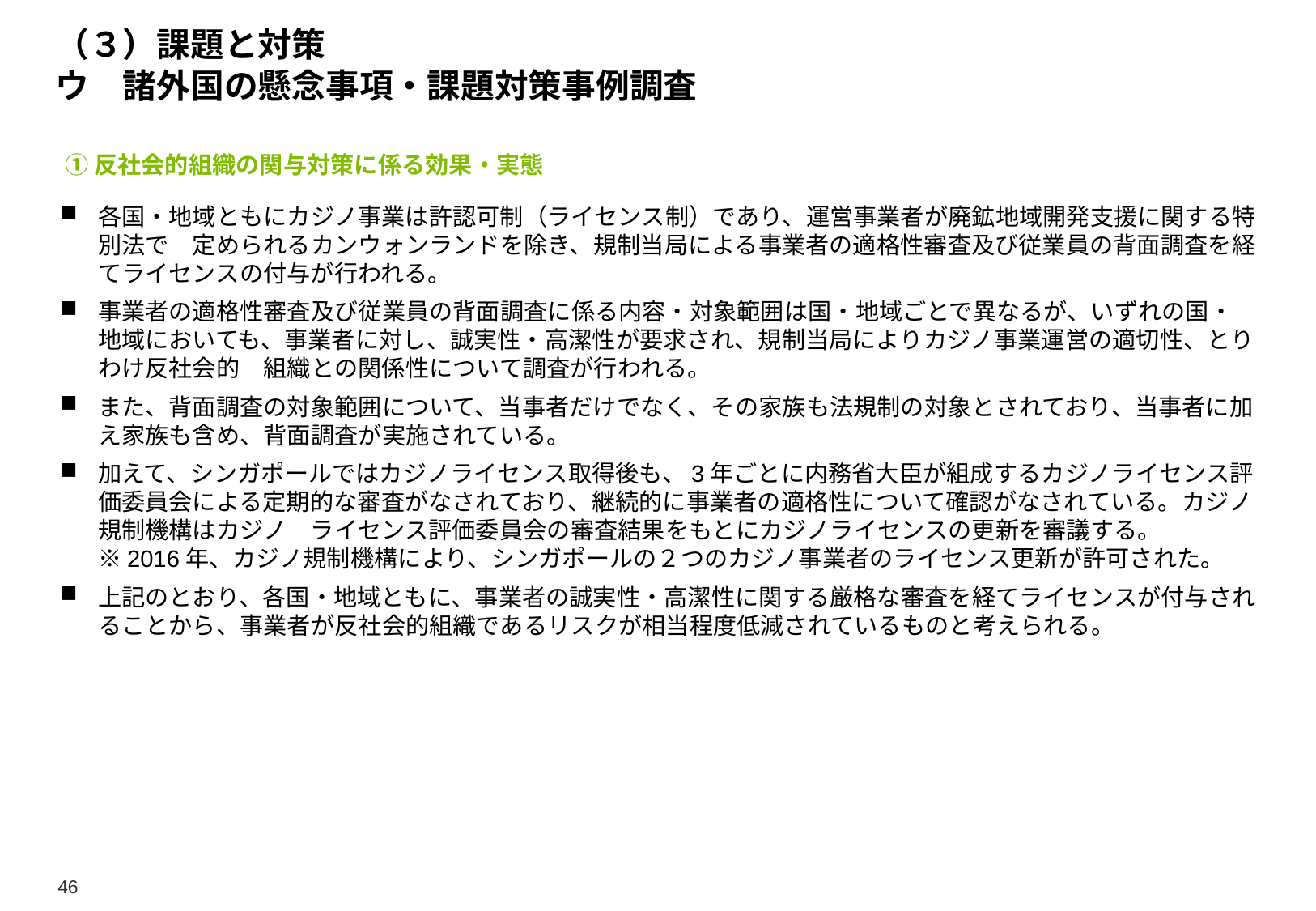

# （３）課題と対策 ウ　諸外国の懸念事項・課題対策事例調査
①反社会的組織の関与対策に係る効果・実態
各国・地域ともにカジノ事業は許認可制（ライセンス制）であり、運営事業者が廃鉱地域開発支援に関する特別法で　定められるカンウォンランドを除き、規制当局による事業者の適格性審査及び従業員の背面調査を経てライセンスの付与が行われる。
事業者の適格性審査及び従業員の背面調査に係る内容・対象範囲は国・地域ごとで異なるが、いずれの国・地域においても、事業者に対し、誠実性・高潔性が要求され、規制当局によりカジノ事業運営の適切性、とりわけ反社会的　組織との関係性について調査が行われる。
また、背面調査の対象範囲について、当事者だけでなく、その家族も法規制の対象とされており、当事者に加え家族も含め、背面調査が実施されている。
加えて、シンガポールではカジノライセンス取得後も、3年ごとに内務省大臣が組成するカジノライセンス評価委員会による定期的な審査がなされており、継続的に事業者の適格性について確認がなされている。カジノ規制機構はカジノ　ライセンス評価委員会の審査結果をもとにカジノライセンスの更新を審議する。
※2016年、カジノ規制機構により、シンガポールの２つのカジノ事業者のライセンス更新が許可された。
上記のとおり、各国・地域ともに、事業者の誠実性・高潔性に関する厳格な審査を経てライセンスが付与されることから、事業者が反社会的組織であるリスクが相当程度低減されているものと考えられる。
46